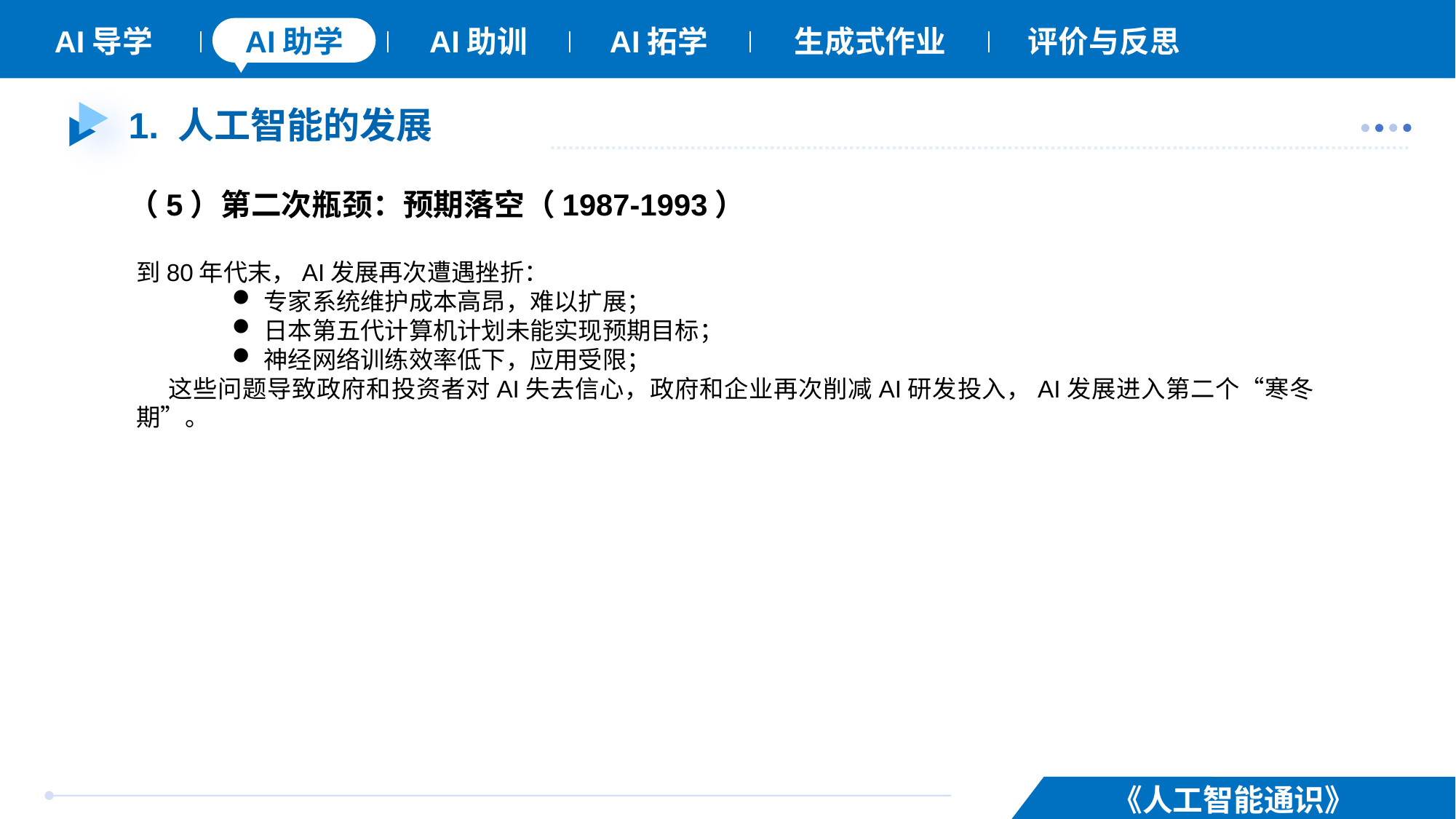

# 1. 人工智能的发展
（5）第二次瓶颈：预期落空（1987-1993）
到80年代末，AI发展再次遭遇挫折：
专家系统维护成本高昂，难以扩展；
日本第五代计算机计划未能实现预期目标；
神经网络训练效率低下，应用受限；
这些问题导致政府和投资者对AI失去信心，政府和企业再次削减AI研发投入，AI发展进入第二个“寒冬期”。